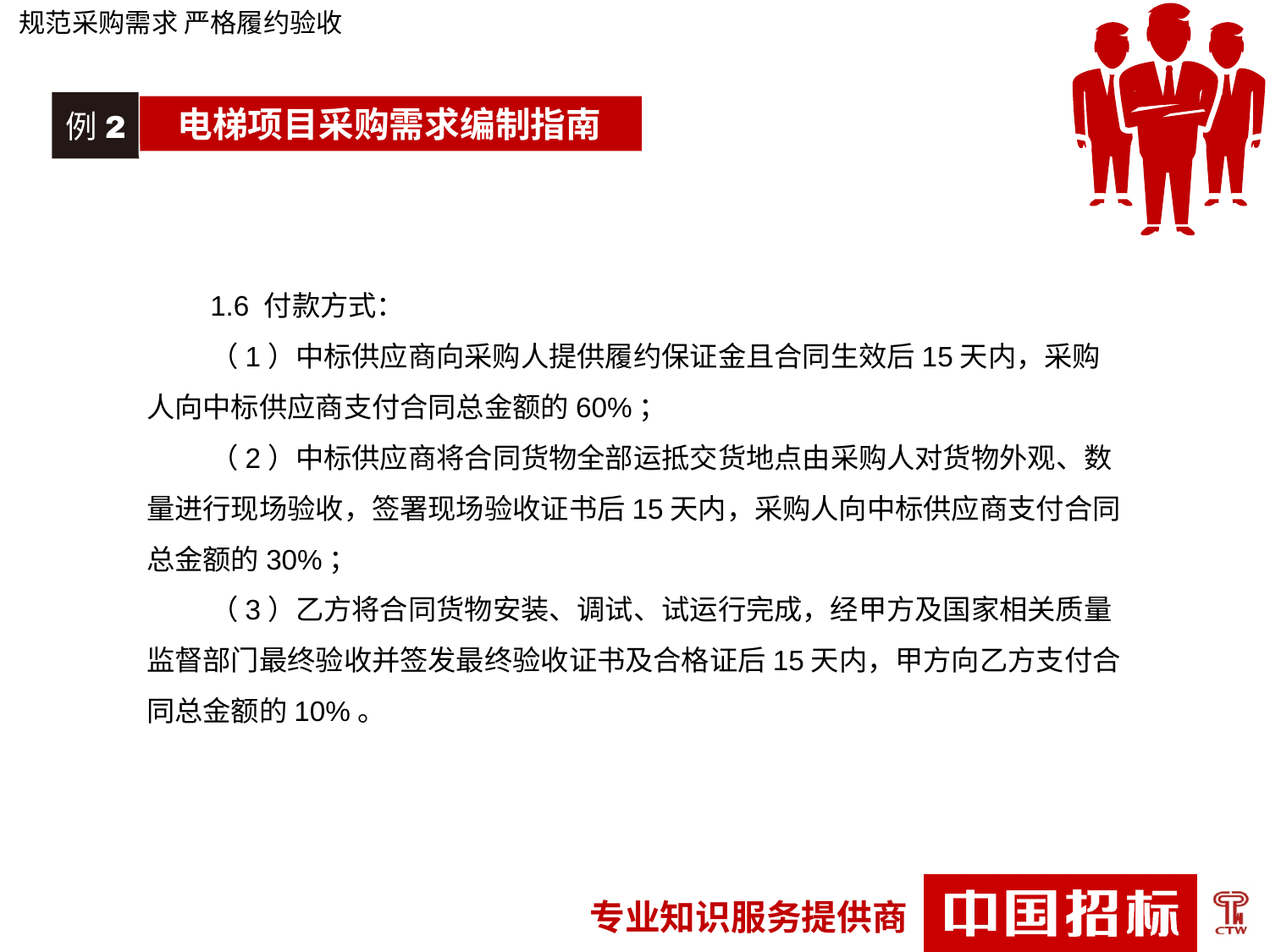

规范采购需求 严格履约验收

例2
电梯项目采购需求编制指南
1.6 付款方式：
（1）中标供应商向采购人提供履约保证金且合同生效后15天内，采购人向中标供应商支付合同总金额的60%；
（2）中标供应商将合同货物全部运抵交货地点由采购人对货物外观、数量进行现场验收，签署现场验收证书后15天内，采购人向中标供应商支付合同总金额的30%；
（3）乙方将合同货物安装、调试、试运行完成，经甲方及国家相关质量监督部门最终验收并签发最终验收证书及合格证后15天内，甲方向乙方支付合同总金额的10%。